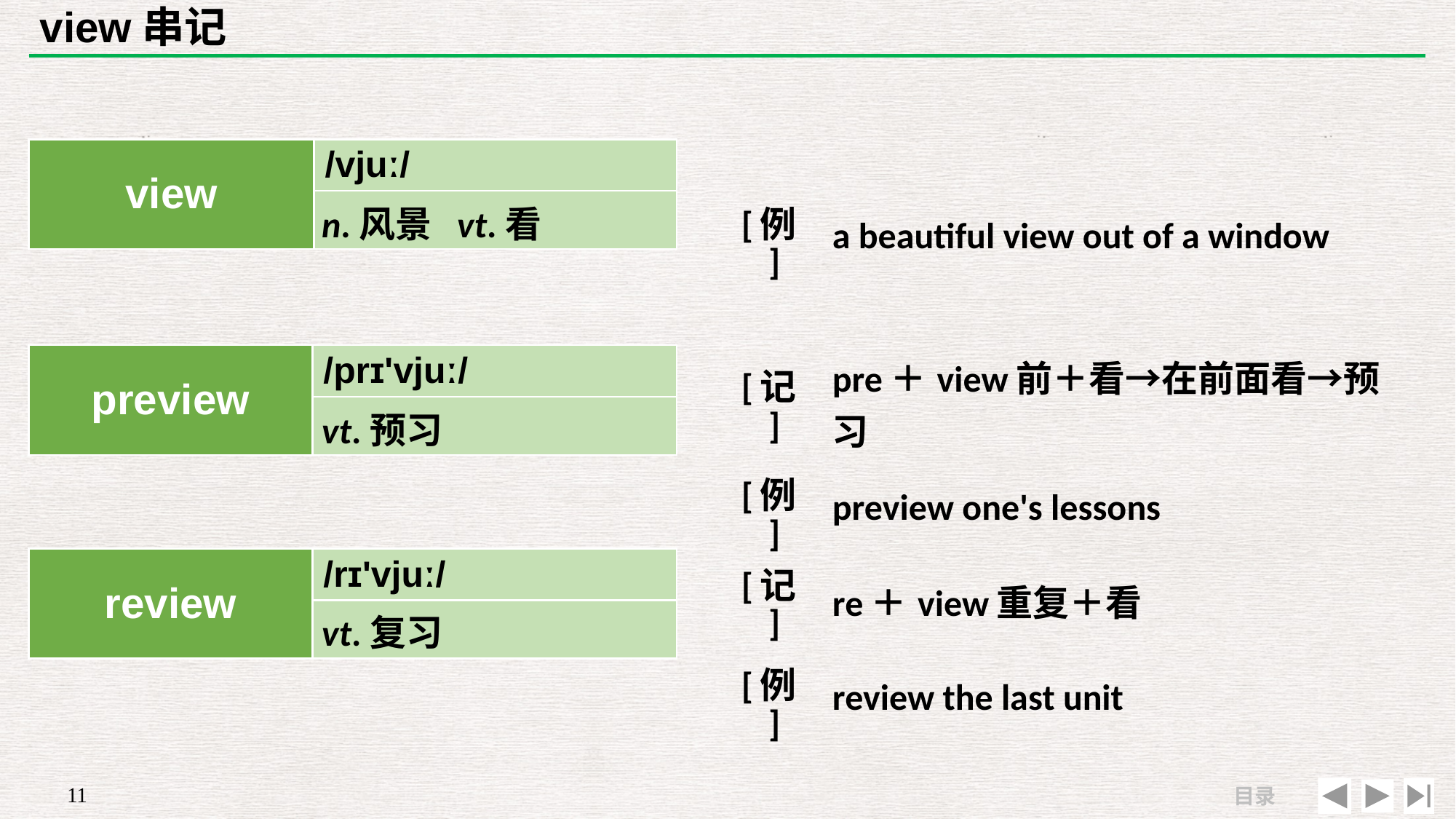

# view串记

| view | /vjuː/ |
| --- | --- |
|  |  |
|  |  |
| --- | --- |
| [例] | a beautiful view out of a window |
n.风景  vt.看
| [记] | pre＋view前＋看→在前面看→预习 |
| --- | --- |
| [例] | preview one's lessons |
| preview | /prɪ'vjuː/ |
| --- | --- |
|  |  |
vt.预习
| review | /rɪ'vjuː/ |
| --- | --- |
|  |  |
| [记] | re＋view重复＋看 |
| --- | --- |
| [例] | review the last unit |
vt.复习